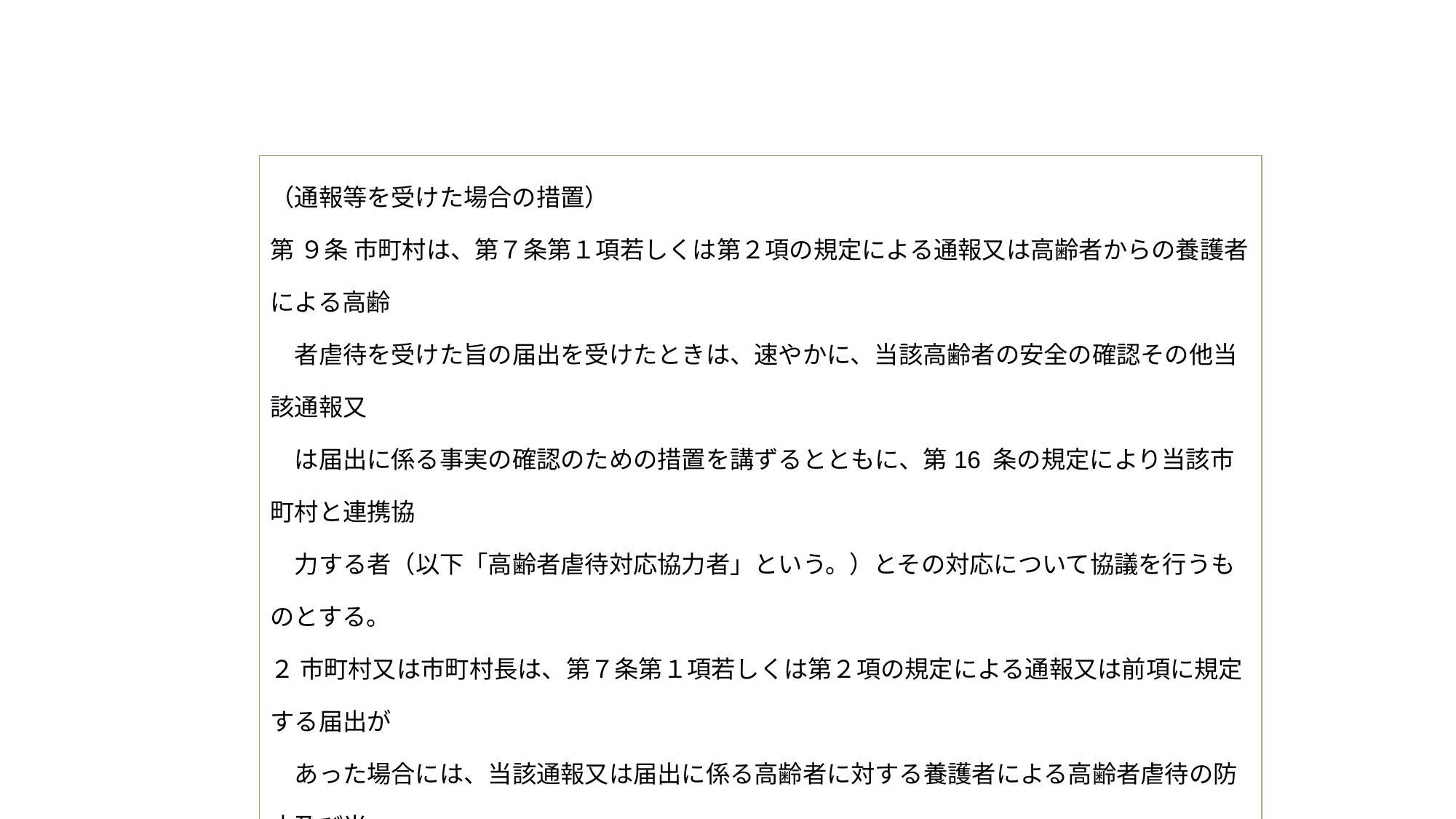

| （通報等を受けた場合の措置） 第 ９条 市町村は、第７条第１項若しくは第２項の規定による通報又は高齢者からの養護者による高齢 　者虐待を受けた旨の届出を受けたときは、速やかに、当該高齢者の安全の確認その他当該通報又 　は届出に係る事実の確認のための措置を講ずるとともに、第16 条の規定により当該市町村と連携協 　力する者（以下「高齢者虐待対応協力者」という。）とその対応について協議を行うものとする。 ２ 市町村又は市町村長は、第７条第１項若しくは第２項の規定による通報又は前項に規定する届出が 　あった場合には、当該通報又は届出に係る高齢者に対する養護者による高齢者虐待の防止及び当 　該高齢者の保護が図られるよう、養護者による高齢者虐待により生命又は身体に重大な危険が生じ 　ているおそれがあると認められる高齢者を一時的に保護するため迅速に老人福祉法第20 条の３に規 　定する老人短期入所施設等に入所させる等、適切に、同法第10 条の４第１項若しくは第11 条第１ 　項の規定による措置を講じ、又は、適切に、同法第32 条の規定により審判の請求をするものとする。 |
| --- |